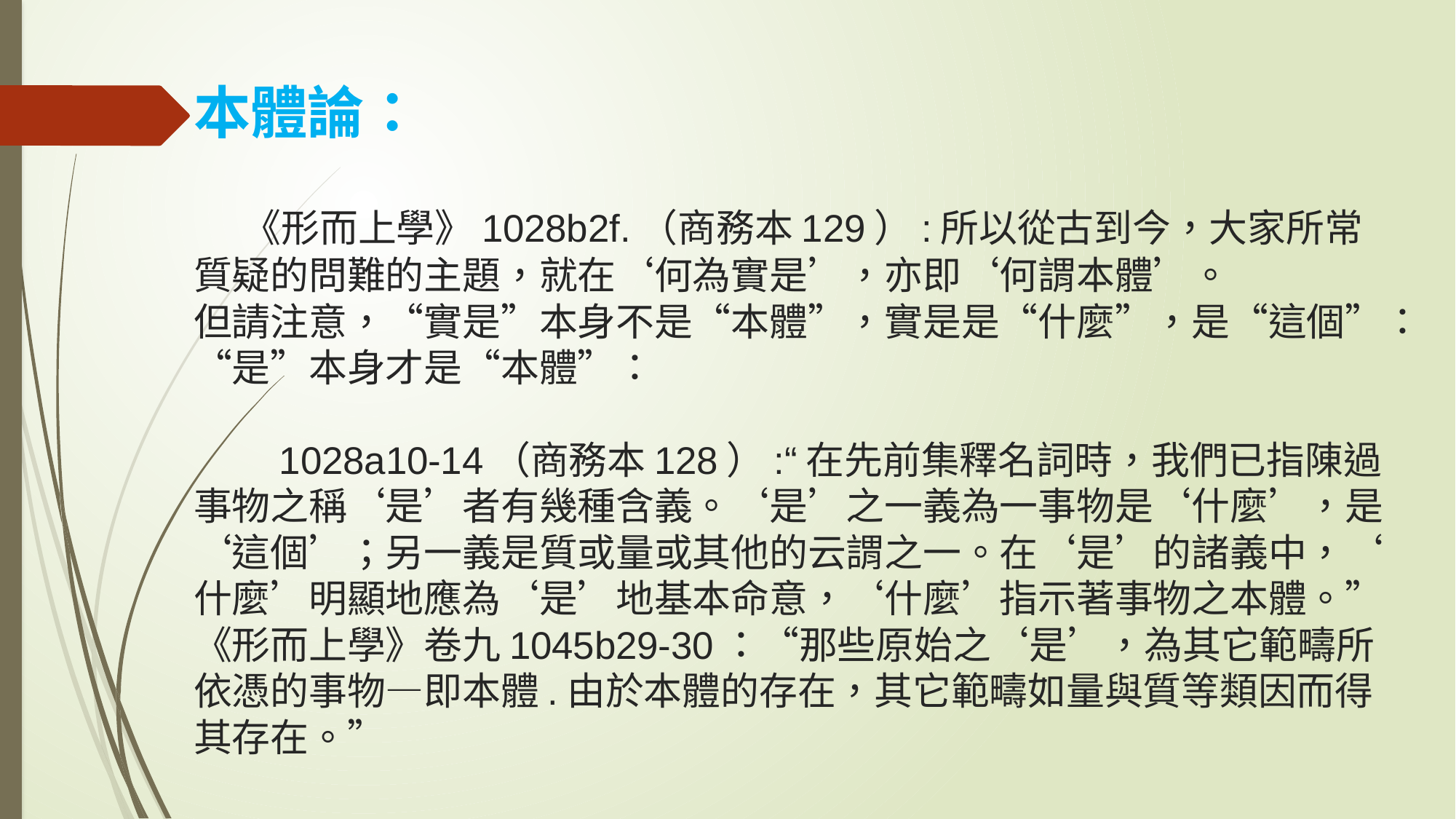

# 本體論： 《形而上學》1028b2f.（商務本129）:所以從古到今，大家所常質疑的問難的主題，就在‘何為實是’，亦即‘何謂本體’。 但請注意，“實是”本身不是“本體”，實是是“什麼”，是“這個”：“是”本身才是“本體”：   1028a10-14（商務本128）:“在先前集釋名詞時，我們已指陳過事物之稱‘是’者有幾種含義。‘是’之一義為一事物是‘什麼’，是‘這個’；另一義是質或量或其他的云謂之一。在‘是’的諸義中，‘什麼’明顯地應為‘是’地基本命意，‘什麼’指示著事物之本體。” 《形而上學》卷九1045b29-30：“那些原始之‘是’，為其它範疇所依憑的事物—即本體.由於本體的存在，其它範疇如量與質等類因而得其存在。”